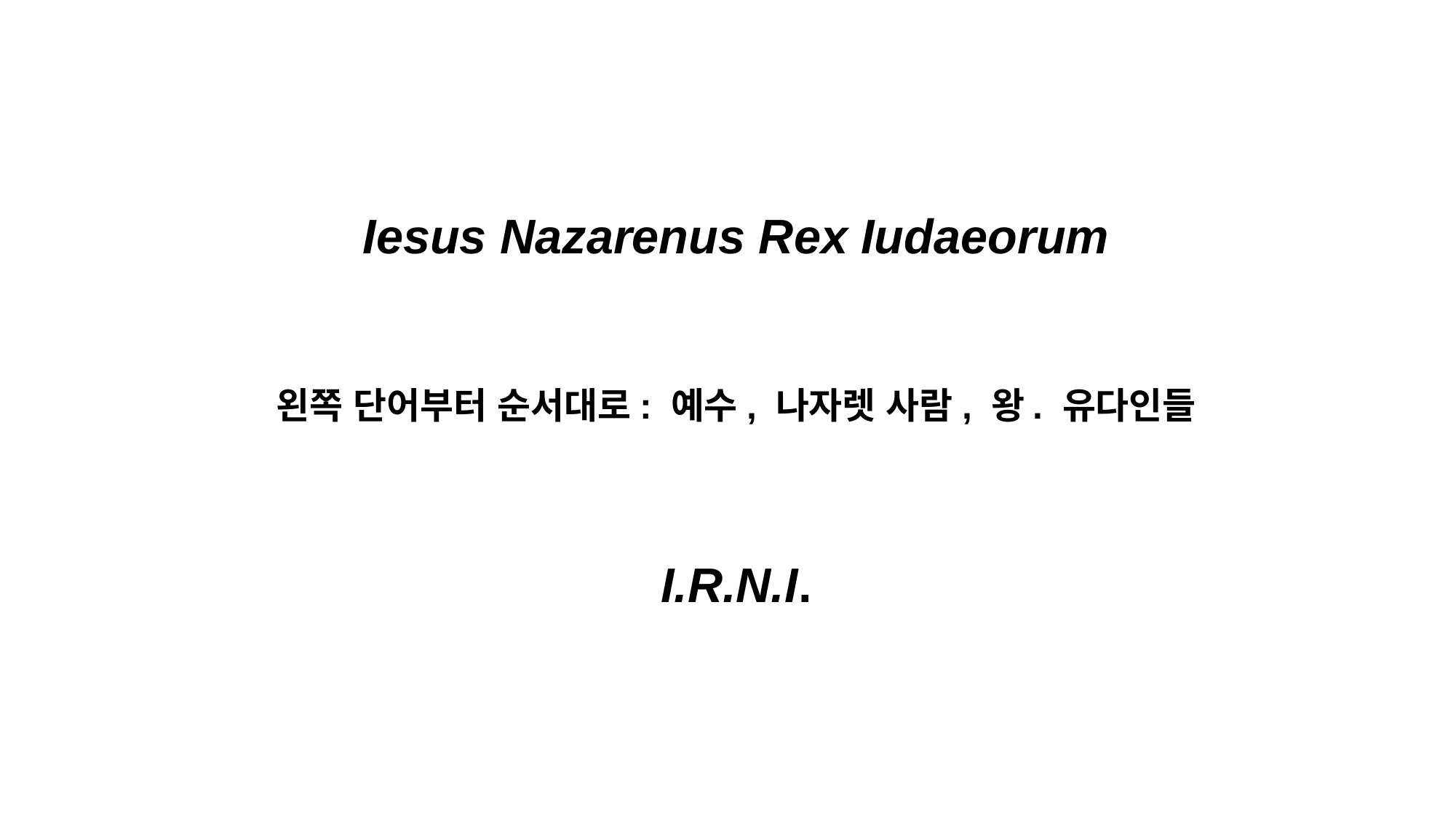

Iesus Nazarenus Rex Iudaeorum

왼쪽 단어부터 순서대로: 예수, 나자렛 사람, 왕. 유다인들

I.R.N.I.